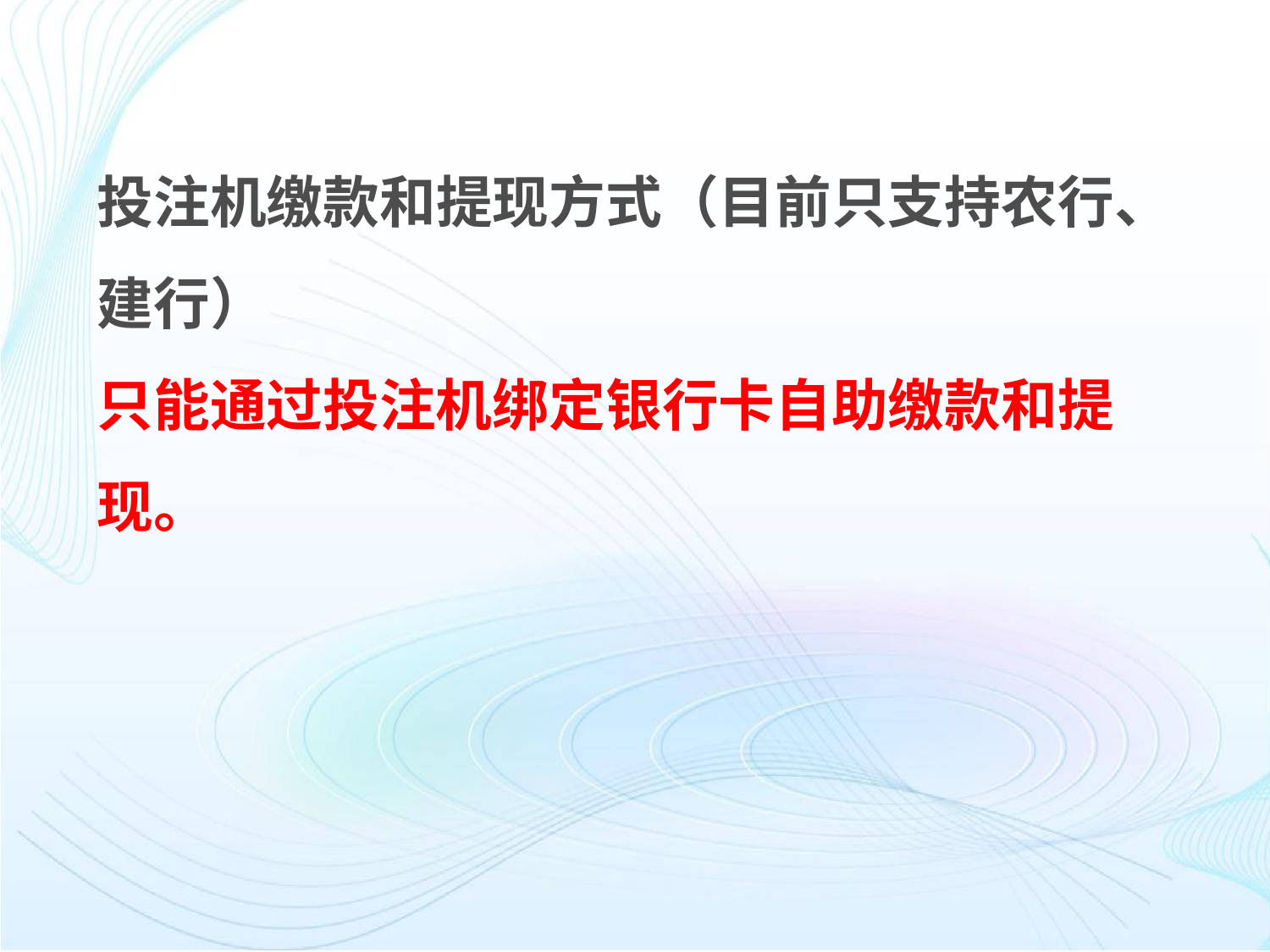

投注机缴款和提现方式（目前只支持农行、建行）
只能通过投注机绑定银行卡自助缴款和提现。